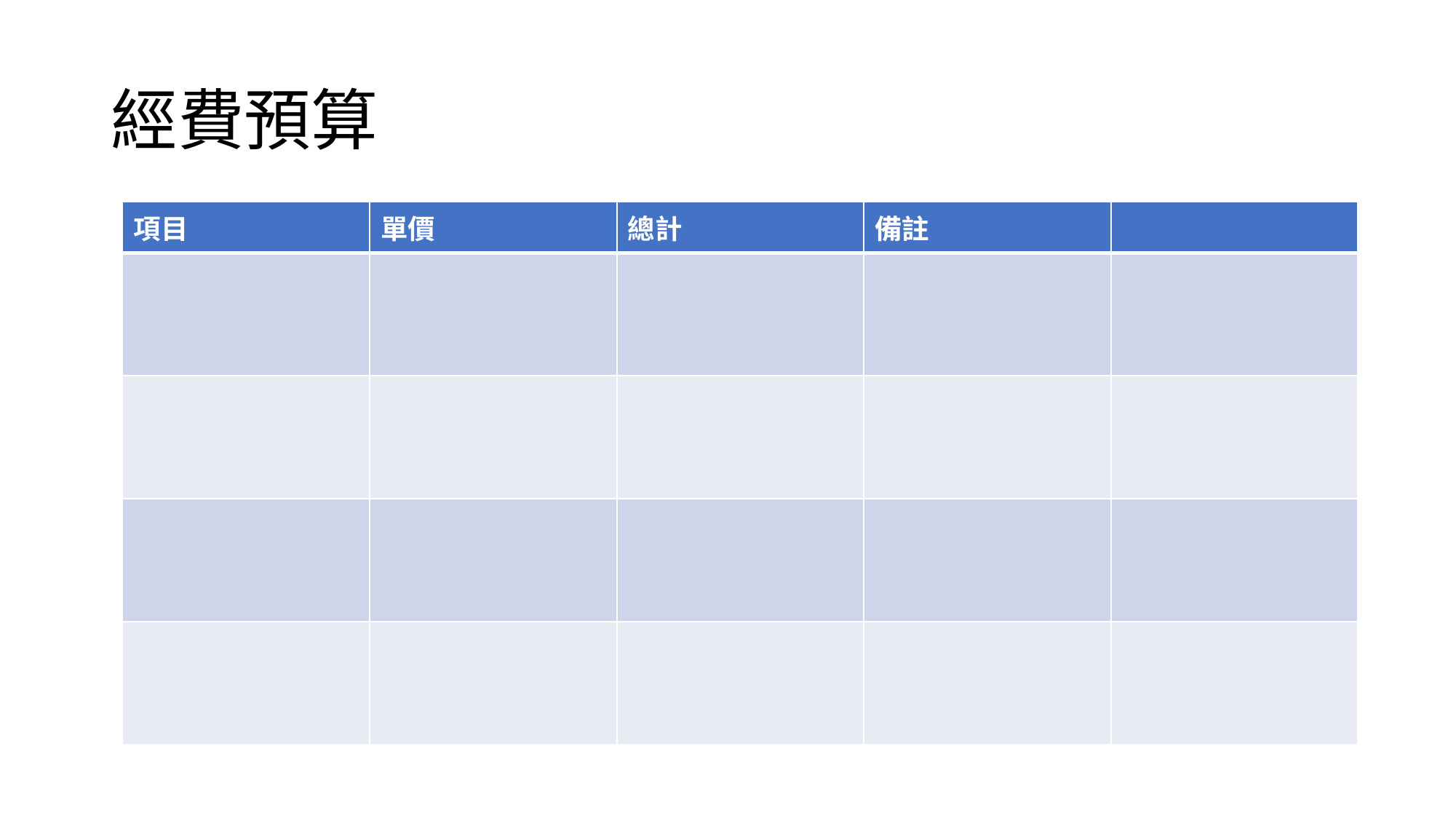

# 經費預算
| 項目 | 單價 | 總計 | 備註 |  |
| --- | --- | --- | --- | --- |
|  |  |  |  |  |
|  |  |  |  |  |
|  |  |  |  |  |
|  |  |  |  |  |